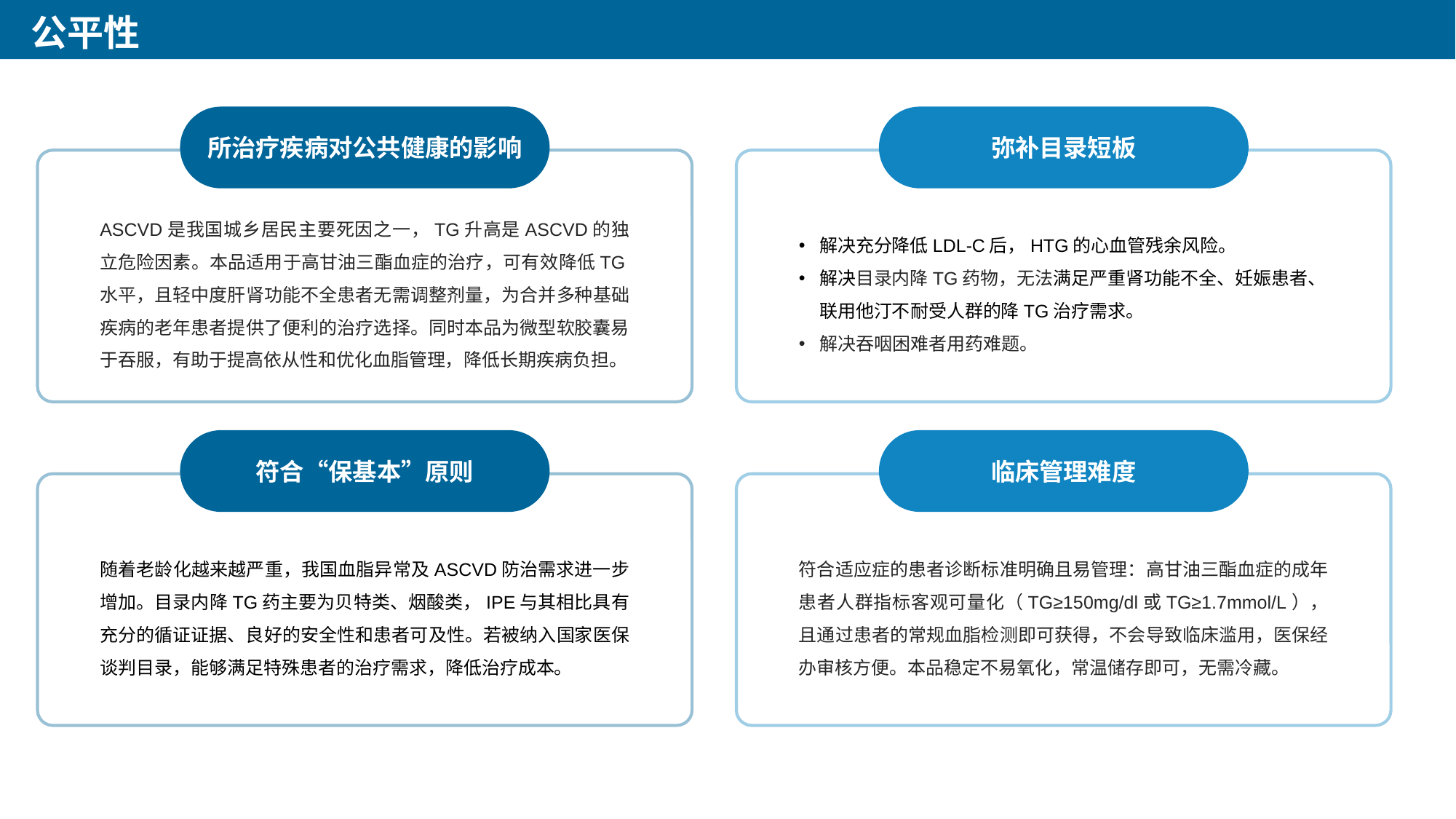

所治疗疾病对公共健康的影响
弥补目录短板
ASCVD是我国城乡居民主要死因之一，TG升高是ASCVD的独立危险因素。本品适用于高甘油三酯血症的治疗，可有效降低TG水平，且轻中度肝肾功能不全患者无需调整剂量，为合并多种基础疾病的老年患者提供了便利的治疗选择。同时本品为微型软胶囊易于吞服，有助于提高依从性和优化血脂管理，降低长期疾病负担。
解决充分降低LDL-C后，HTG的心血管残余风险。
解决目录内降TG药物，无法满足严重肾功能不全、妊娠患者、联用他汀不耐受人群的降TG治疗需求。
解决吞咽困难者用药难题。
符合“保基本”原则
临床管理难度
随着老龄化越来越严重，我国血脂异常及ASCVD防治需求进一步增加。目录内降TG药主要为贝特类、烟酸类，IPE与其相比具有充分的循证证据、良好的安全性和患者可及性。若被纳入国家医保谈判目录，能够满足特殊患者的治疗需求，降低治疗成本。
符合适应症的患者诊断标准明确且易管理：⾼⽢油三酯⾎症的成年患者⼈群指标客观可量化（TG≥150mg/dl或TG≥1.7mmol/L），且通过患者的常规⾎脂检测即可获得，不会导致临床滥⽤，医保经办审核⽅便。本品稳定不易氧化，常温储存即可，⽆需冷藏。